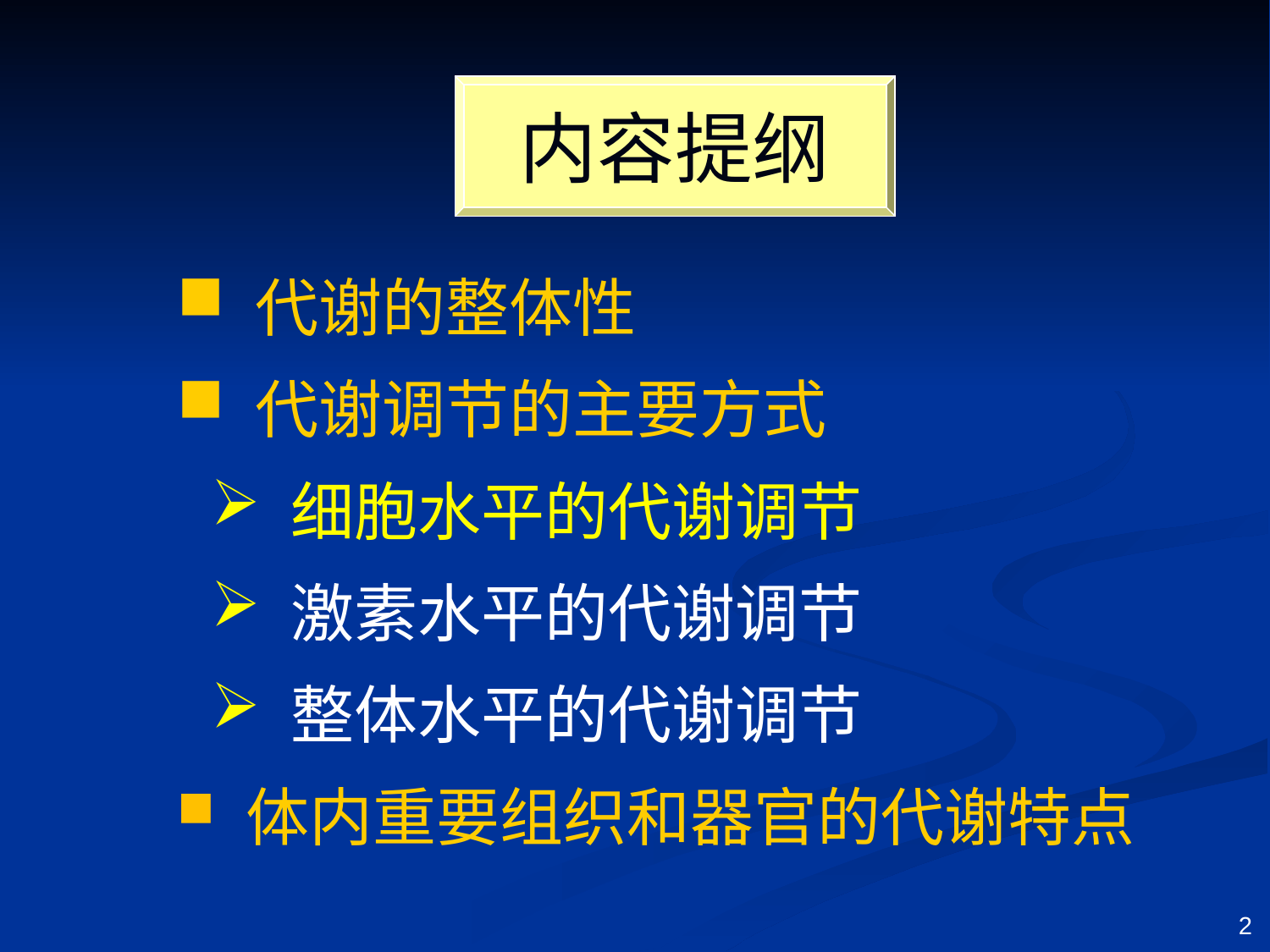

内容提纲
 代谢的整体性
 代谢调节的主要方式
 细胞水平的代谢调节
 激素水平的代谢调节
 整体水平的代谢调节
 体内重要组织和器官的代谢特点
2